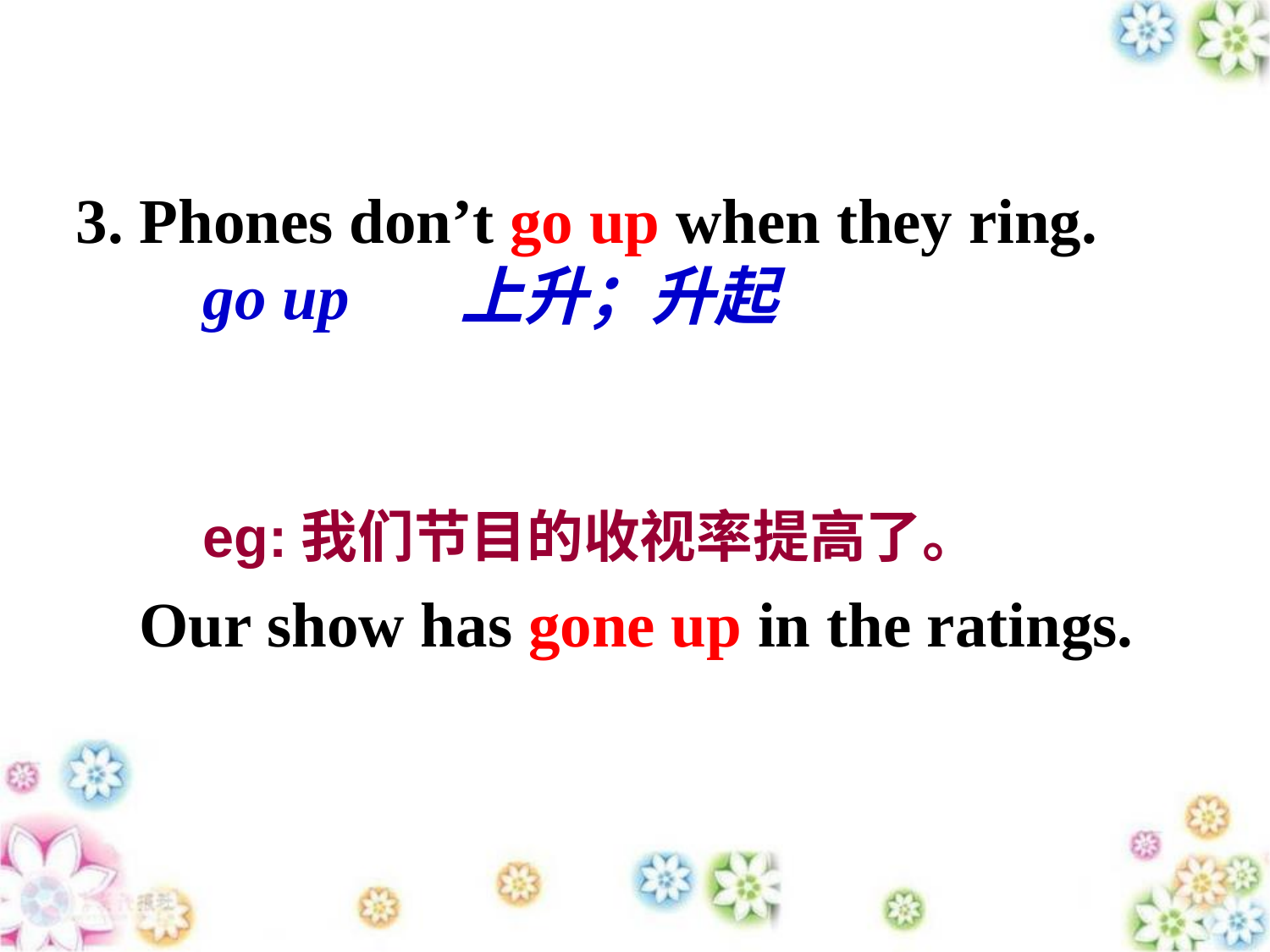

3. Phones don’t go up when they ring.
        go up      上升；升起

eg:我们节目的收视率提高了。
Our show has gone up in the ratings.